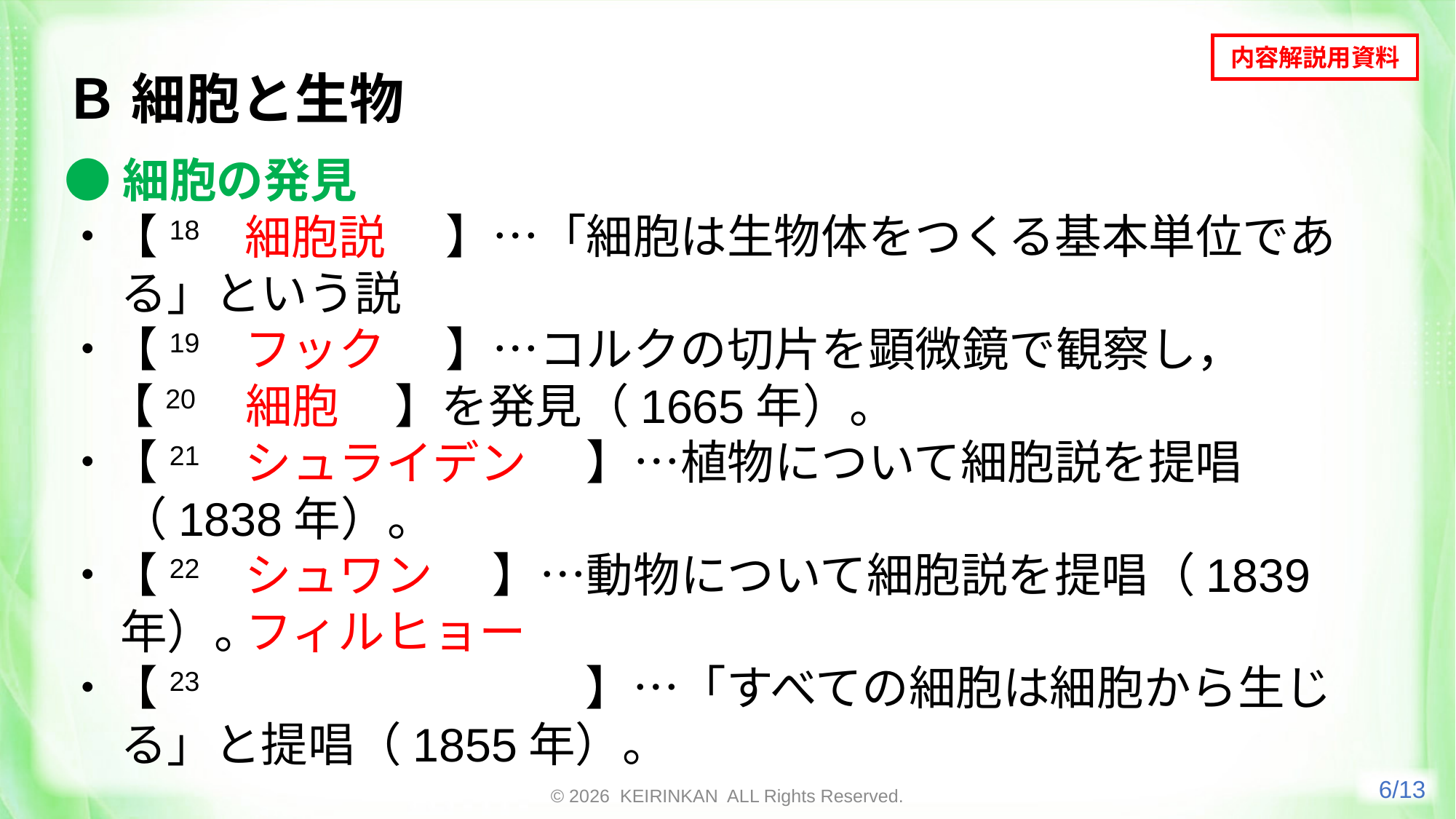

内容解説用資料
Ｂ 細胞と生物
●細胞の発見
・【18　細胞説　】…「細胞は生物体をつくる基本単位である」という説
・【19　フック　】…コルクの切片を顕微鏡で観察し，
   【20　細胞　】を発見（1665年）。
・【21　シュライデン　】…植物について細胞説を提唱
（1838年）。
・【22　シュワン　】…動物について細胞説を提唱（1839 年）。
・【23　フィルヒョー　】…「すべての細胞は細胞から生じる」と提唱（1855年）。
細胞説
フック
細胞
シュライデン
シュワン
フィルヒョー
6/13
© 2026  KEIRINKAN  ALL Rights Reserved.